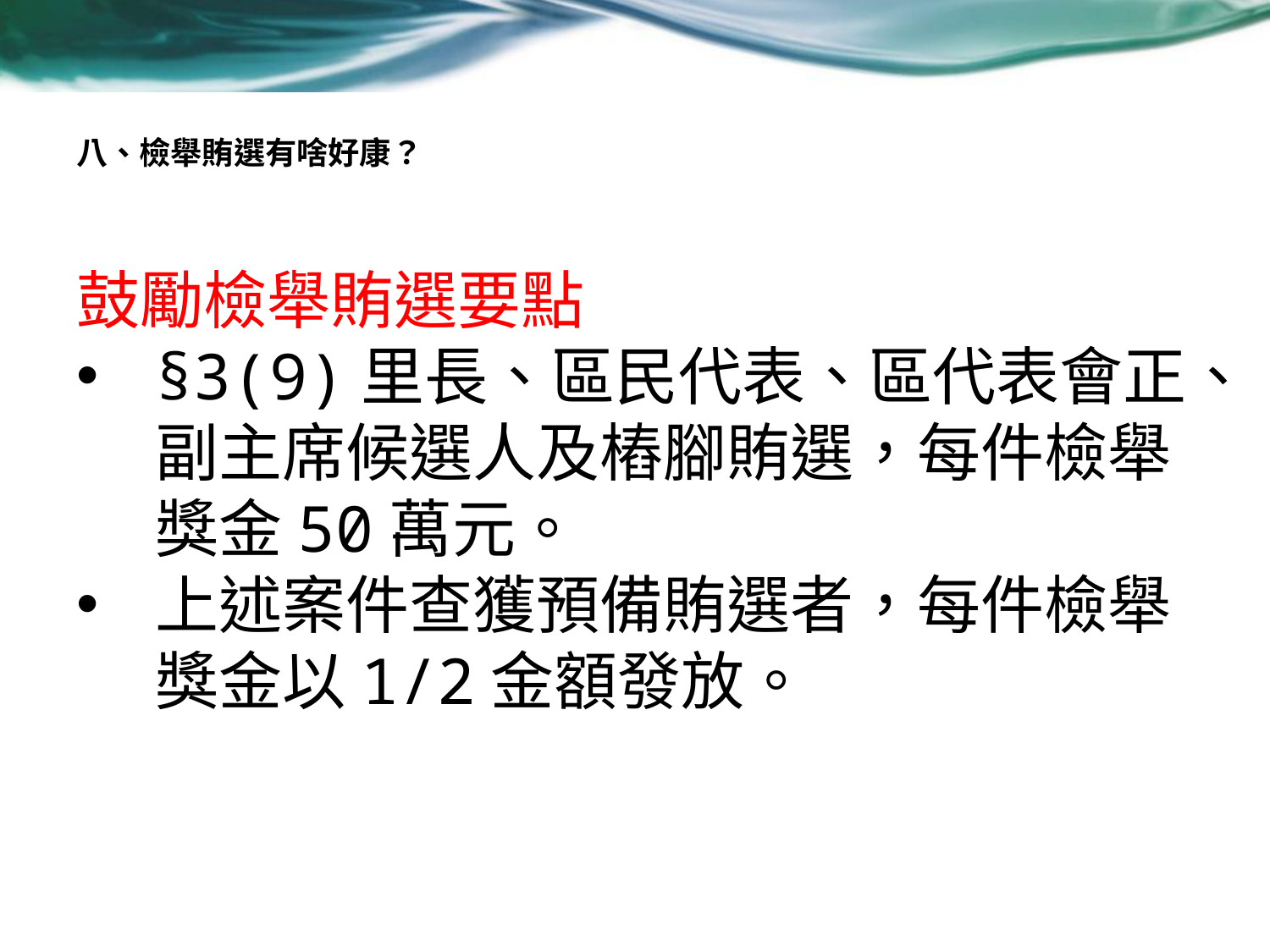

# 八、檢舉賄選有啥好康？
鼓勵檢舉賄選要點
§3(9)里長、區民代表、區代表會正、副主席候選人及樁腳賄選，每件檢舉獎金50萬元。
上述案件查獲預備賄選者，每件檢舉獎金以1/2金額發放。